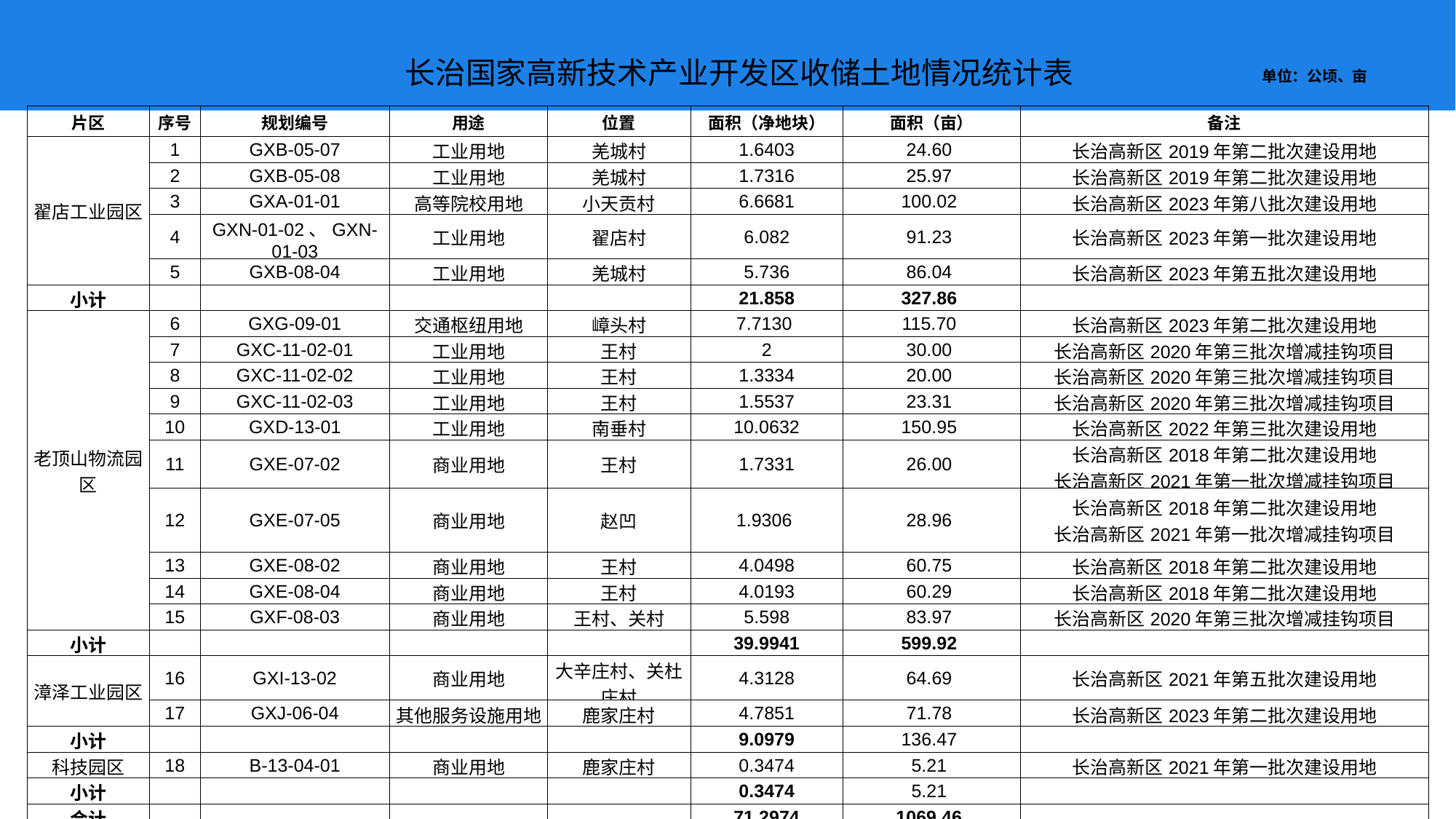

长治国家高新技术产业开发区收储土地情况统计表
单位：公顷、亩
| 片区 | 序号 | 规划编号 | 用途 | 位置 | 面积（净地块） | 面积（亩） | 备注 |
| --- | --- | --- | --- | --- | --- | --- | --- |
| 翟店工业园区 | 1 | GXB-05-07 | 工业用地 | 羌城村 | 1.6403 | 24.60 | 长治高新区2019年第二批次建设用地 |
|  | 2 | GXB-05-08 | 工业用地 | 羌城村 | 1.7316 | 25.97 | 长治高新区2019年第二批次建设用地 |
|  | 3 | GXA-01-01 | 高等院校用地 | 小天贡村 | 6.6681 | 100.02 | 长治高新区2023年第八批次建设用地 |
|  | 4 | GXN-01-02、GXN-01-03 | 工业用地 | 翟店村 | 6.082 | 91.23 | 长治高新区2023年第一批次建设用地 |
|  | 5 | GXB-08-04 | 工业用地 | 羌城村 | 5.736 | 86.04 | 长治高新区2023年第五批次建设用地 |
| 小计 |  |  |  |  | 21.858 | 327.86 |  |
| 老顶山物流园区 | 6 | GXG-09-01 | 交通枢纽用地 | 嶂头村 | 7.7130 | 115.70 | 长治高新区2023年第二批次建设用地 |
|  | 7 | GXC-11-02-01 | 工业用地 | 王村 | 2 | 30.00 | 长治高新区2020年第三批次增减挂钩项目 |
|  | 8 | GXC-11-02-02 | 工业用地 | 王村 | 1.3334 | 20.00 | 长治高新区2020年第三批次增减挂钩项目 |
|  | 9 | GXC-11-02-03 | 工业用地 | 王村 | 1.5537 | 23.31 | 长治高新区2020年第三批次增减挂钩项目 |
|  | 10 | GXD-13-01 | 工业用地 | 南垂村 | 10.0632 | 150.95 | 长治高新区2022年第三批次建设用地 |
|  | 11 | GXE-07-02 | 商业用地 | 王村 | 1.7331 | 26.00 | 长治高新区2018年第二批次建设用地 长治高新区2021年第一批次增减挂钩项目 |
|  | 12 | GXE-07-05 | 商业用地 | 赵凹 | 1.9306 | 28.96 | 长治高新区2018年第二批次建设用地 长治高新区2021年第一批次增减挂钩项目 |
|  | 13 | GXE-08-02 | 商业用地 | 王村 | 4.0498 | 60.75 | 长治高新区2018年第二批次建设用地 |
|  | 14 | GXE-08-04 | 商业用地 | 王村 | 4.0193 | 60.29 | 长治高新区2018年第二批次建设用地 |
|  | 15 | GXF-08-03 | 商业用地 | 王村、关村 | 5.598 | 83.97 | 长治高新区2020年第三批次增减挂钩项目 |
| 小计 |  |  |  |  | 39.9941 | 599.92 |  |
| 漳泽工业园区 | 16 | GXI-13-02 | 商业用地 | 大辛庄村、关杜庄村 | 4.3128 | 64.69 | 长治高新区2021年第五批次建设用地 |
|  | 17 | GXJ-06-04 | 其他服务设施用地 | 鹿家庄村 | 4.7851 | 71.78 | 长治高新区2023年第二批次建设用地 |
| 小计 |  |  |  |  | 9.0979 | 136.47 |  |
| 科技园区 | 18 | B-13-04-01 | 商业用地 | 鹿家庄村 | 0.3474 | 5.21 | 长治高新区2021年第一批次建设用地 |
| 小计 |  |  |  |  | 0.3474 | 5.21 |  |
| 合计 |  |  |  |  | 71.2974 | 1069.46 |  |